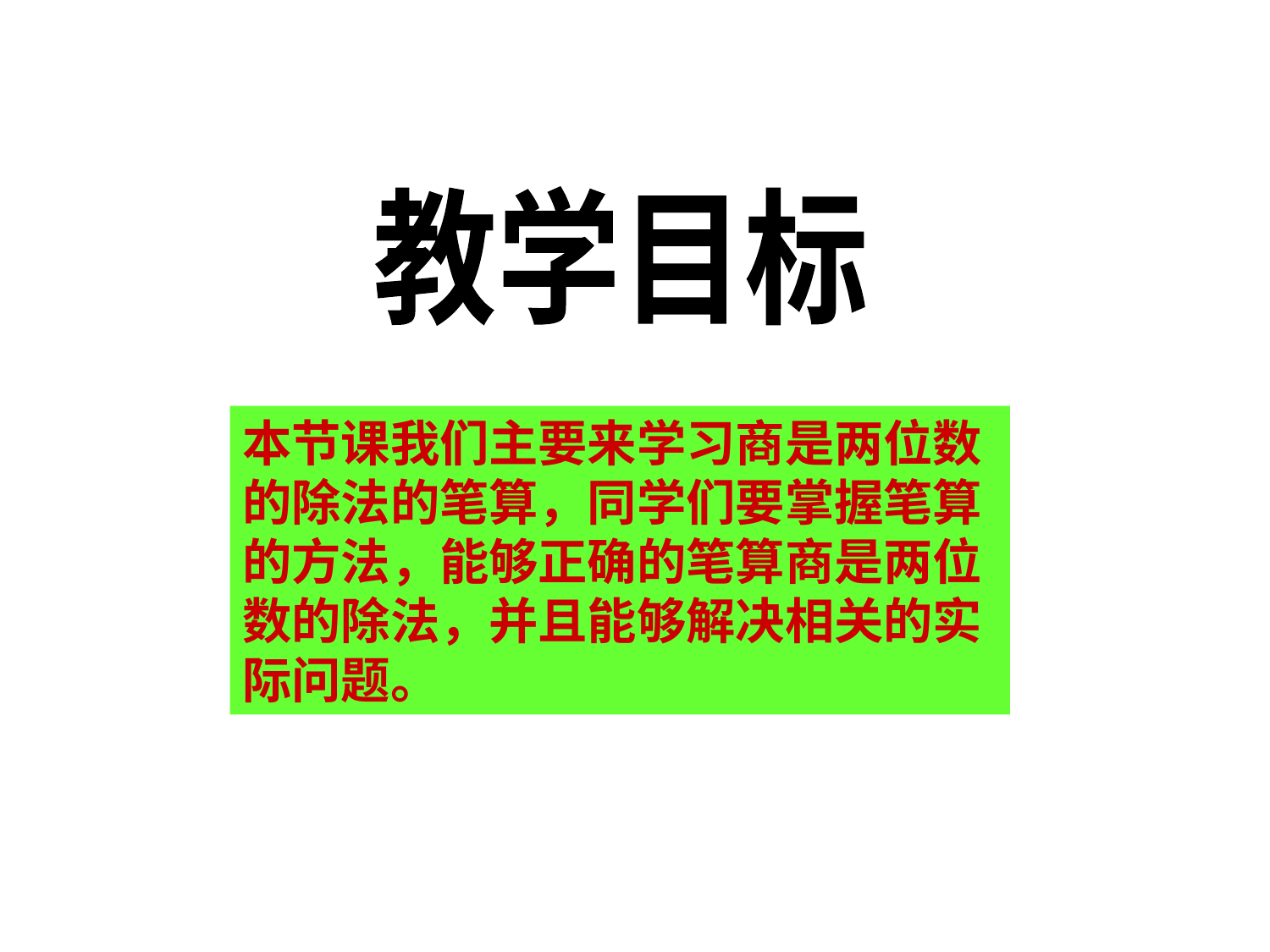

教学目标
本节课我们主要来学习商是两位数的除法的笔算，同学们要掌握笔算的方法，能够正确的笔算商是两位数的除法，并且能够解决相关的实际问题。